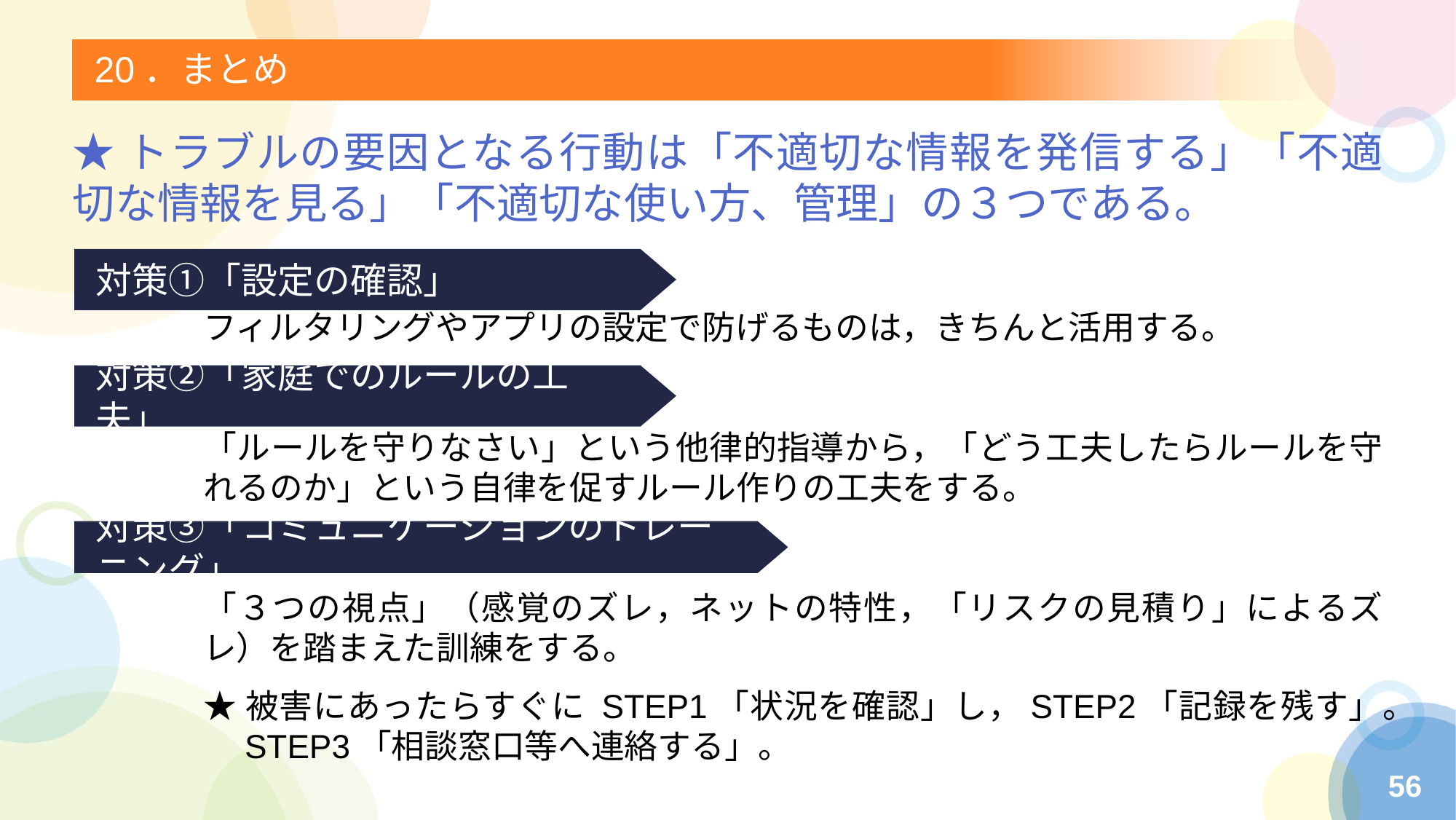

# 20．まとめ
★トラブルの要因となる行動は「不適切な情報を発信する」「不適切な情報を見る」「不適切な使い方、管理」の３つである。
対策①「設定の確認」
フィルタリングやアプリの設定で防げるものは，きちんと活用する。

「ルールを守りなさい」という他律的指導から，「どう工夫したらルールを守れるのか」という自律を促すルール作りの工夫をする。

「３つの視点」（感覚のズレ，ネットの特性，「リスクの見積り」によるズレ）を踏まえた訓練をする。
★被害にあったらすぐに STEP1「状況を確認」し，STEP2「記録を残す」。　STEP3「相談窓口等へ連絡する」。
対策②「家庭でのルールの工夫」
対策③「コミュニケーションのトレーニング」
56